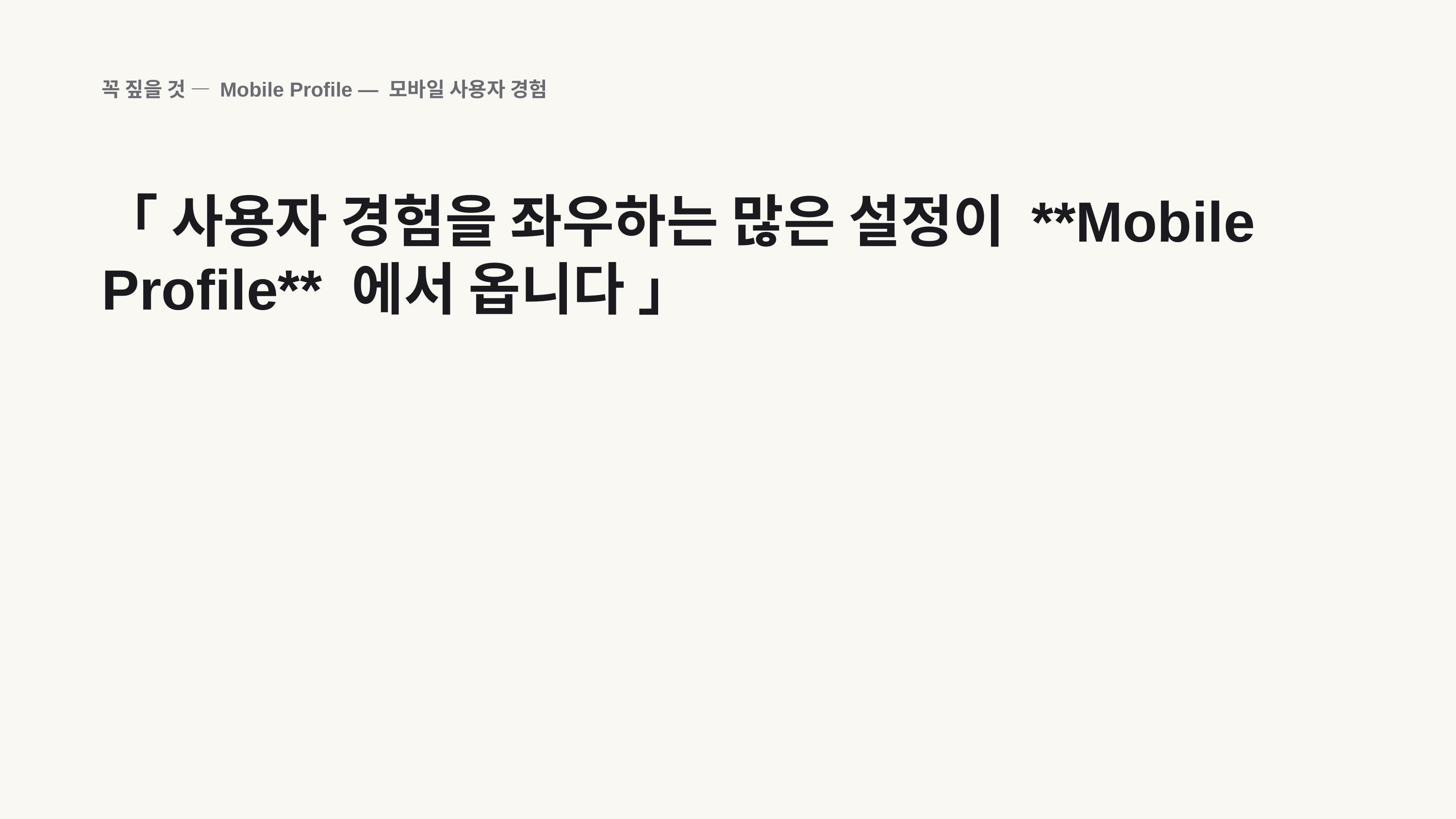

꼭 짚을 것 — Mobile Profile — 모바일 사용자 경험
「 사용자 경험을 좌우하는 많은 설정이 **Mobile Profile** 에서 옵니다 」